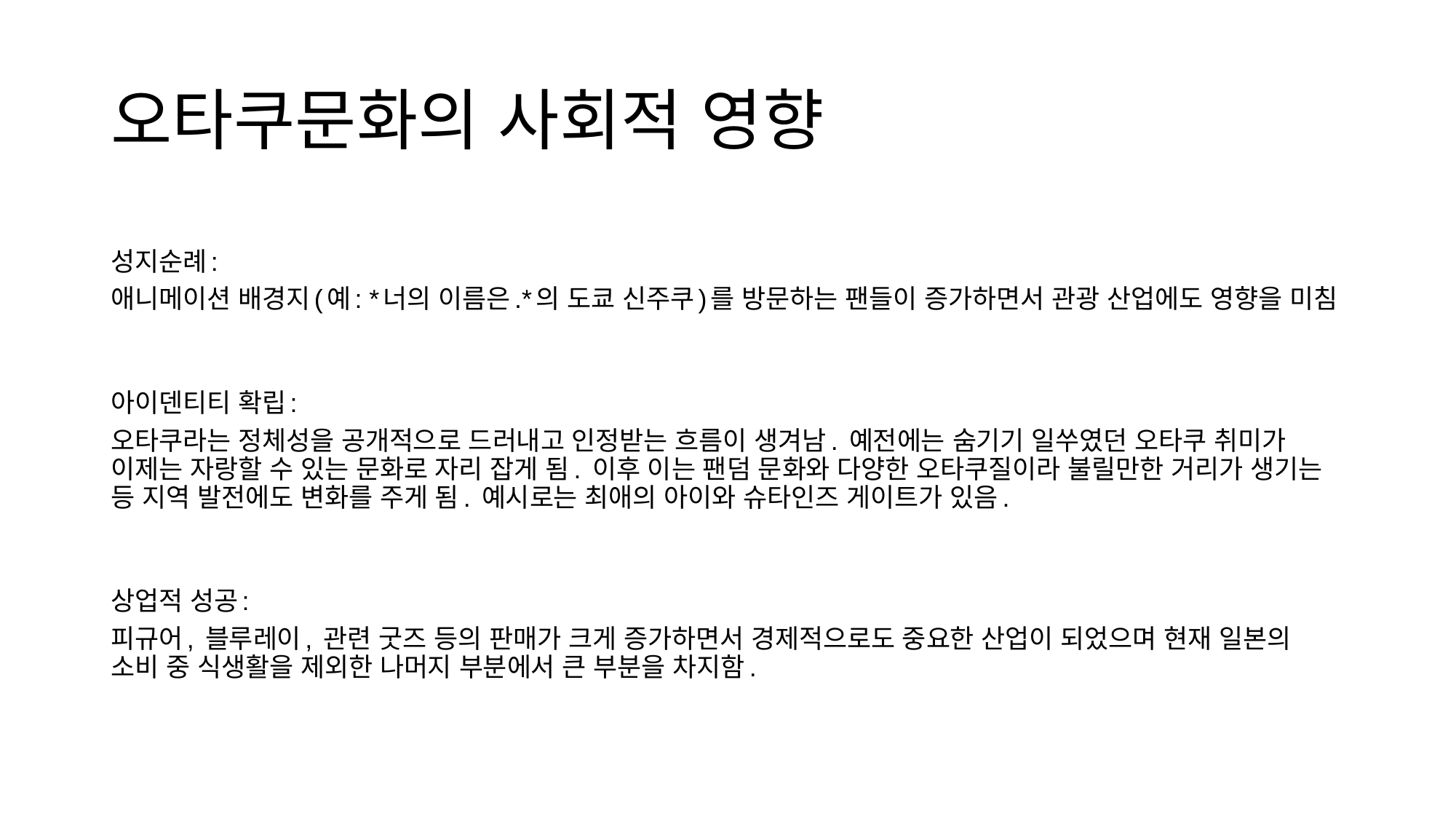

# 오타쿠문화의 사회적 영향

성지순례:
애니메이션 배경지(예: *너의 이름은.*의 도쿄 신주쿠)를 방문하는 팬들이 증가하면서 관광 산업에도 영향을 미침

아이덴티티 확립:
오타쿠라는 정체성을 공개적으로 드러내고 인정받는 흐름이 생겨남. 예전에는 숨기기 일쑤였던 오타쿠 취미가 이제는 자랑할 수 있는 문화로 자리 잡게 됨. 이후 이는 팬덤 문화와 다양한 오타쿠질이라 불릴만한 거리가 생기는 등 지역 발전에도 변화를 주게 됨. 예시로는 최애의 아이와 슈타인즈 게이트가 있음.

상업적 성공:
피규어, 블루레이, 관련 굿즈 등의 판매가 크게 증가하면서 경제적으로도 중요한 산업이 되었으며 현재 일본의 소비 중 식생활을 제외한 나머지 부분에서 큰 부분을 차지함.